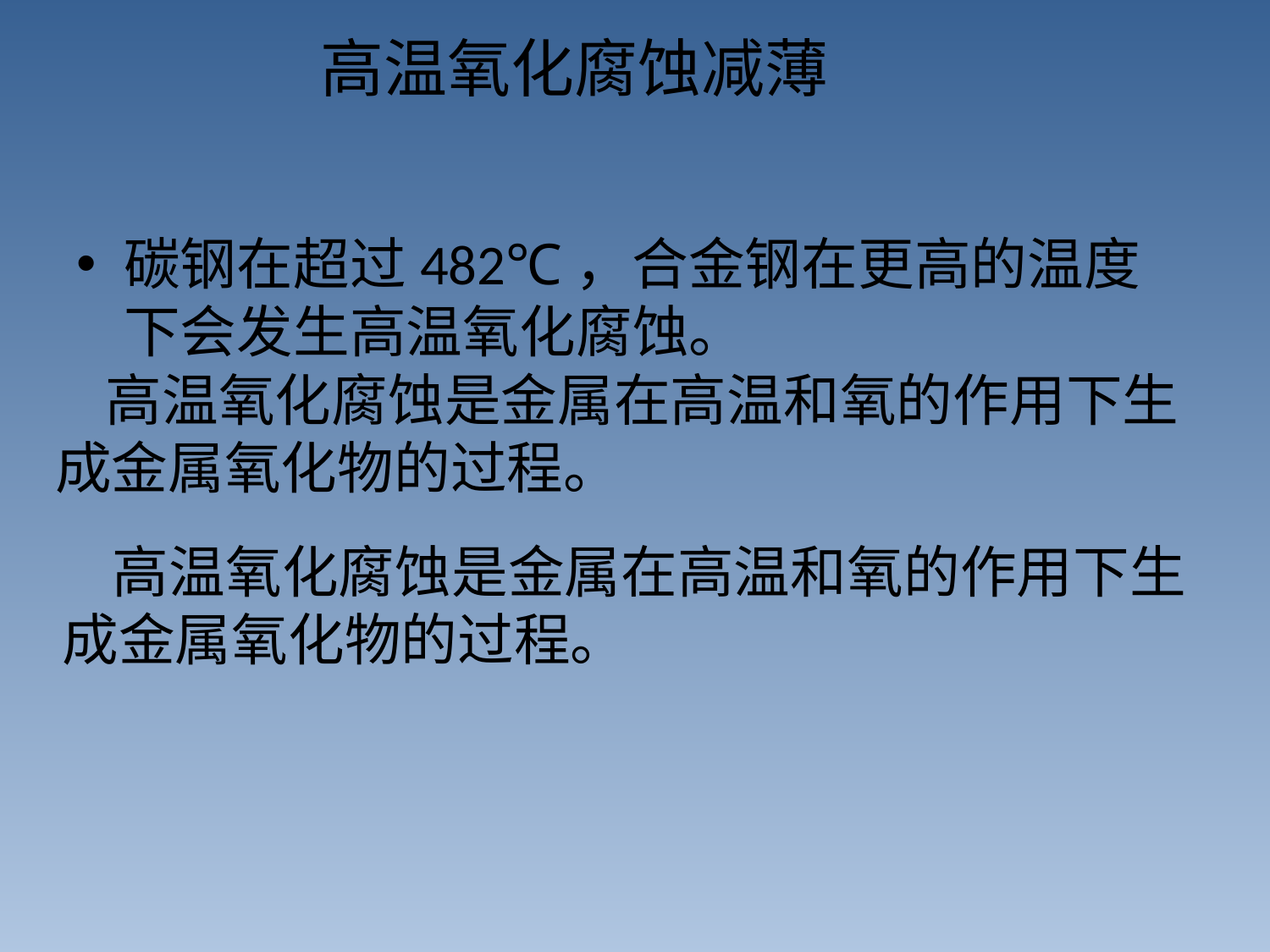

# 高温氧化腐蚀减薄
碳钢在超过482℃，合金钢在更高的温度下会发生高温氧化腐蚀。
高温氧化腐蚀是金属在高温和氧的作用下生成金属氧化物的过程。
高温氧化腐蚀是金属在高温和氧的作用下生成金属氧化物的过程。